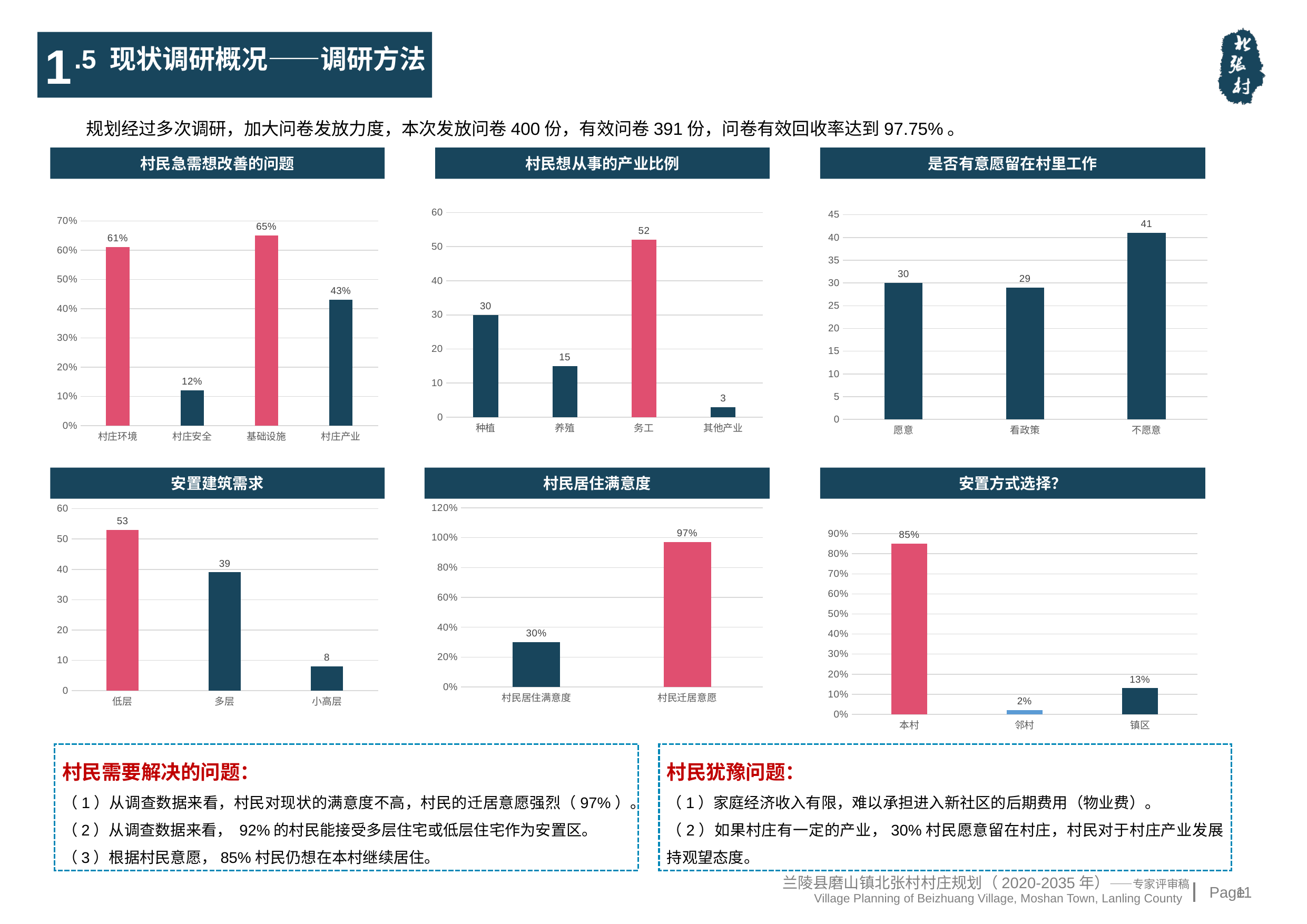

1
.5 现状调研概况——调研方法
规划经过多次调研，加大问卷发放力度，本次发放问卷400份，有效问卷391份，问卷有效回收率达到97.75%。
村民急需想改善的问题
村民想从事的产业比例
是否有意愿留在村里工作

### Chart

| Category |  |
|---|---|
| 种植 | 30.0 |
| 养殖 | 15.0 |
| 务工 | 52.0 |
| 其他产业 | 3.0 |

### Chart

| Category |  |
|---|---|
| 愿意 | 30.0 |
| 看政策 | 29.0 |
| 不愿意 | 41.0 |

### Chart

| Category |  |
|---|---|
| 村庄环境 | 0.61 |
| 村庄安全 | 0.12 |
| 基础设施 | 0.65 |
| 村庄产业 | 0.43 |
安置建筑需求
村民居住满意度
安置方式选择？

### Chart

| Category |  |
|---|---|
| 村民居住满意度 | 0.3 |
| 村民迁居意愿 | 0.97 |

### Chart

| Category |  |
|---|---|
| 低层 | 53.0 |
| 多层 | 39.0 |
| 小高层 | 8.0 |

### Chart

| Category | 迁居意愿目的地 |
|---|---|
| 本村 | 0.85 |
| 邻村 | 0.02 |
| 镇区 | 0.13 |
村民需要解决的问题：
（1）从调查数据来看，村民对现状的满意度不高，村民的迁居意愿强烈（97%）。
（2）从调查数据来看， 92%的村民能接受多层住宅或低层住宅作为安置区。
（3）根据村民意愿，85%村民仍想在本村继续居住。
村民犹豫问题：
（1）家庭经济收入有限，难以承担进入新社区的后期费用（物业费）。
（2）如果村庄有一定的产业，30%村民愿意留在村庄，村民对于村庄产业发展持观望态度。